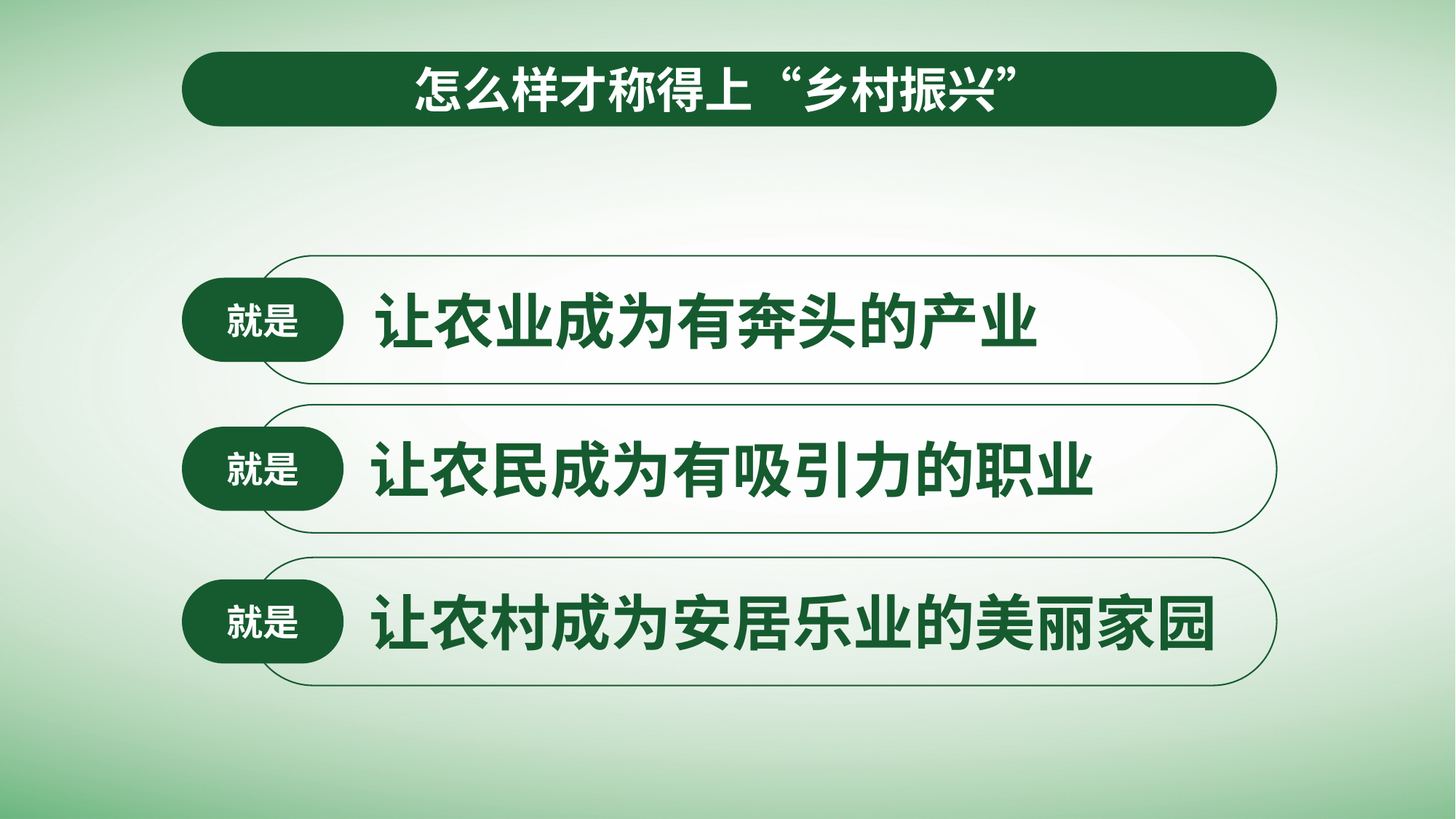

怎么样才称得上“乡村振兴”

就是
让农业成为有奔头的产业

让农民成为有吸引力的职业
就是

就是
让农村成为安居乐业的美丽家园